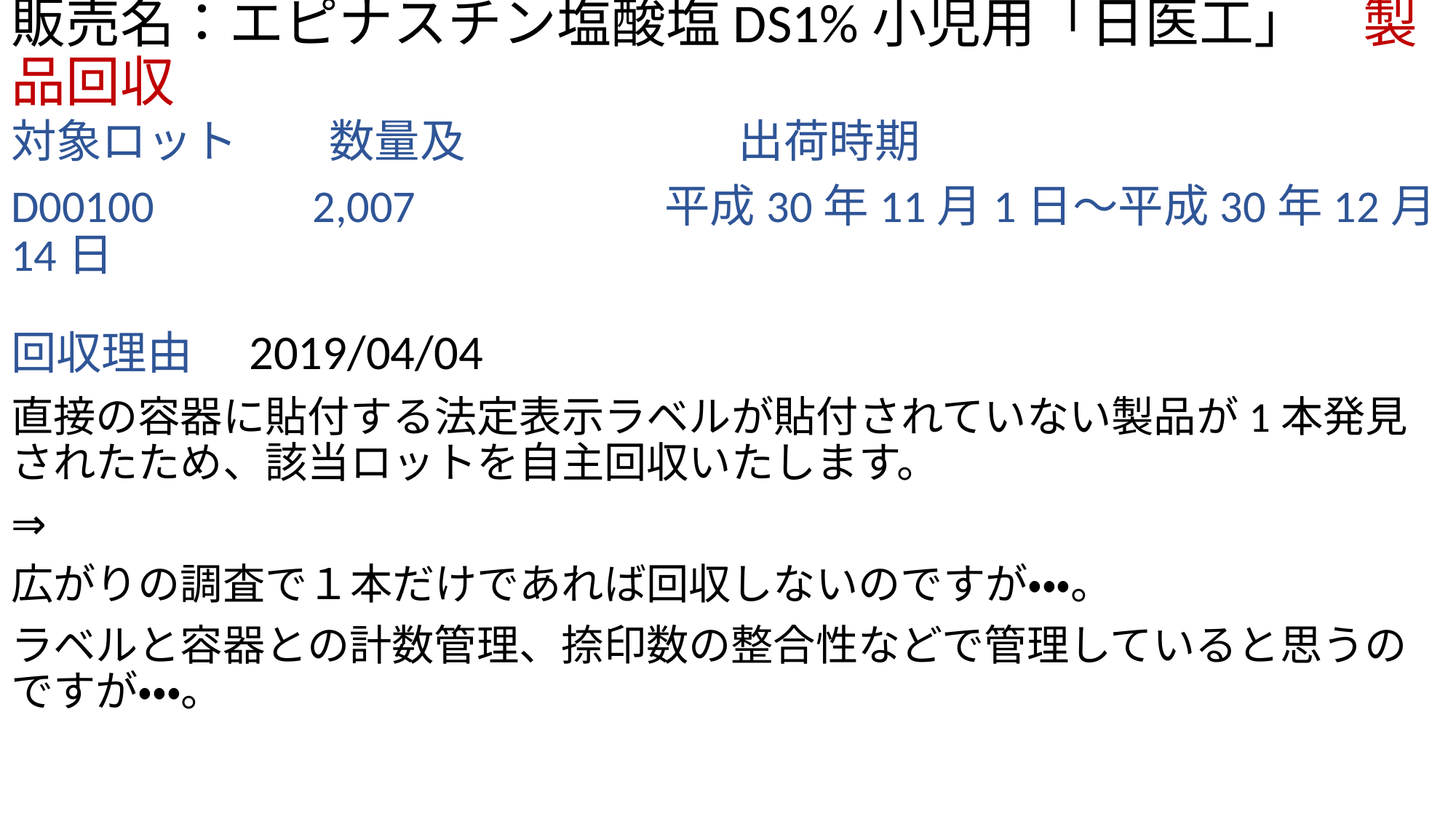

# 販売名：エピナスチン塩酸塩DS1%小児用「日医工」　製品回収
対象ロット　　数量及　　　　　　出荷時期
D00100　　　2,007　　　　　 平成30年11月1日～平成30年12月14日

回収理由　2019/04/04
直接の容器に貼付する法定表示ラベルが貼付されていない製品が1本発見されたため、該当ロットを自主回収いたします。
⇒
広がりの調査で１本だけであれば回収しないのですが・・・。
ラベルと容器との計数管理、捺印数の整合性などで管理していると思うのですが・・・。